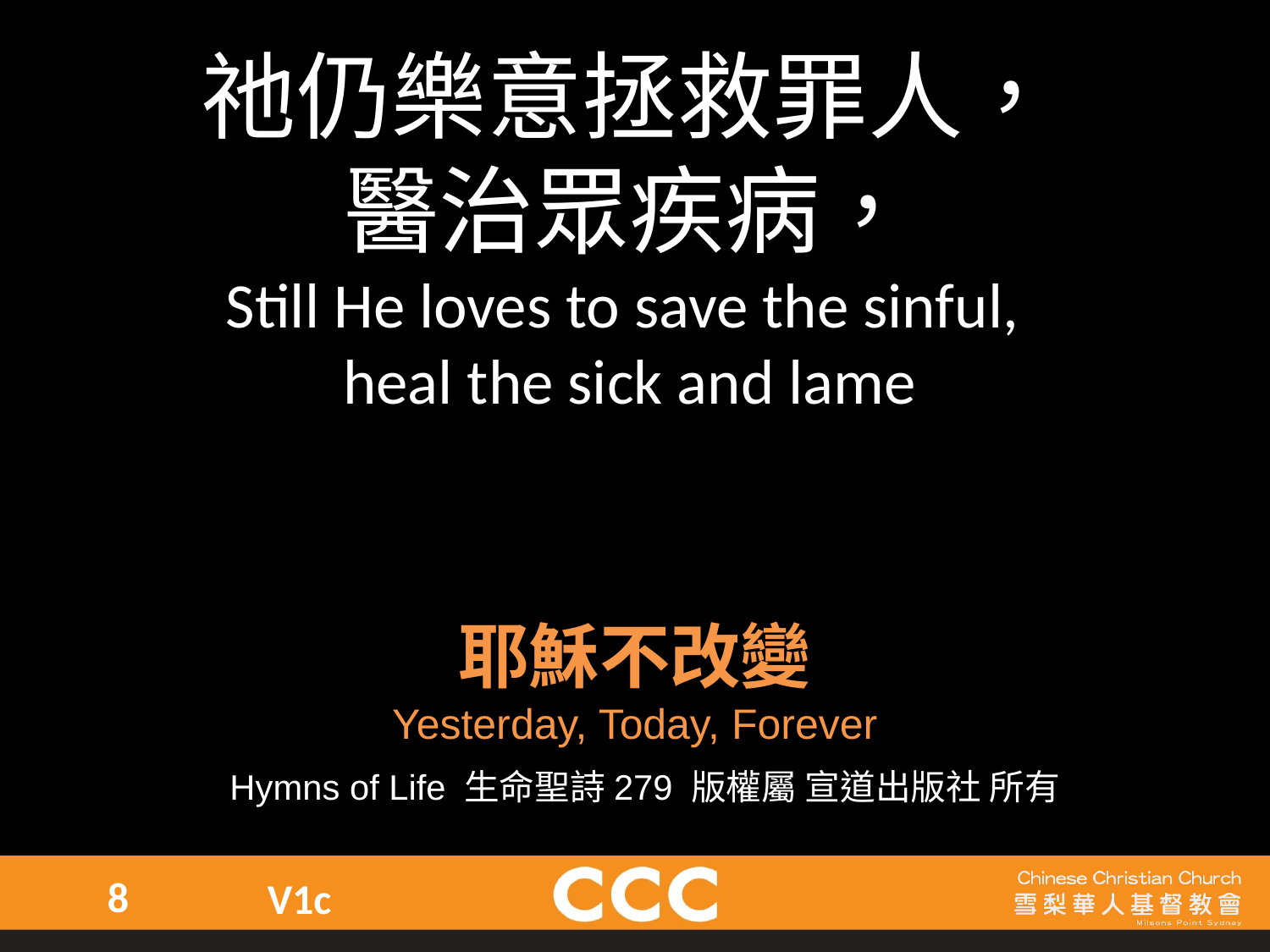

祂仍樂意拯救罪人，
醫治眾疾病，
Still He loves to save the sinful,
heal the sick and lame
耶穌不改變
Yesterday, Today, Forever
Hymns of Life 生命聖詩279 版權屬 宣道出版社 所有
8
V1c